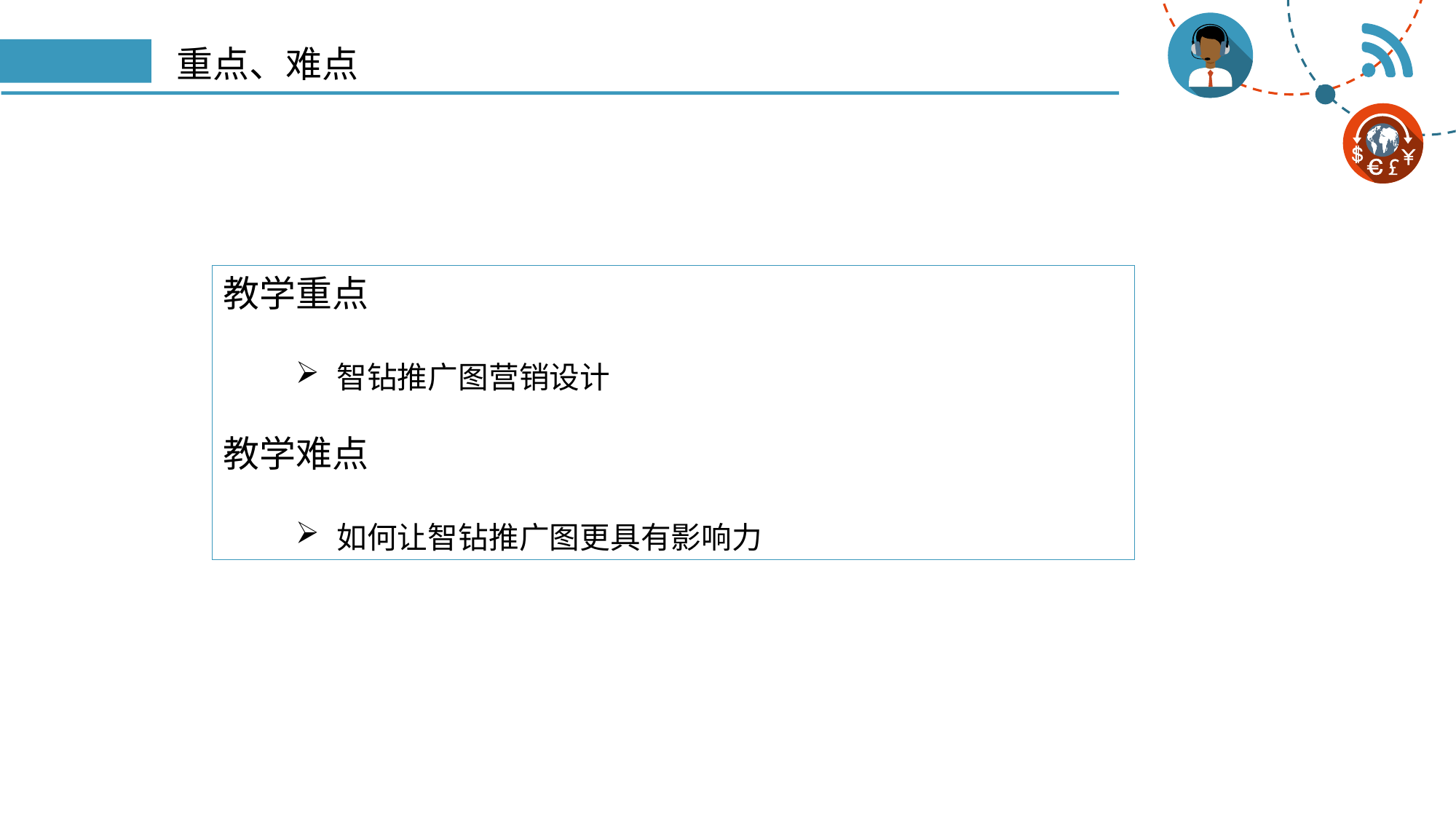

# 重点、难点
教学重点

智钻推广图营销设计

教学难点

如何让智钻推广图更具有影响力